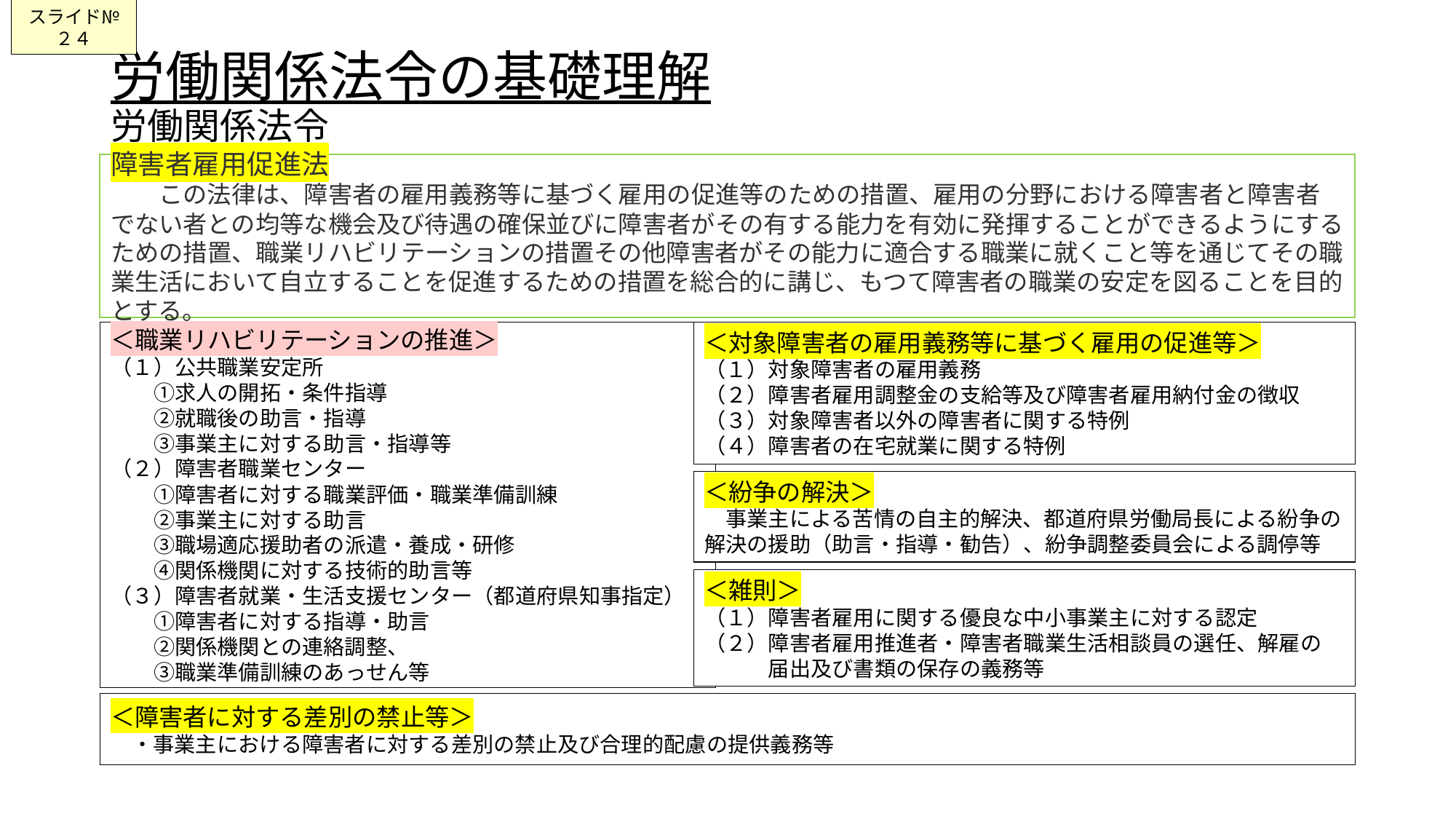

スライド№２４
# 労働関係法令の基礎理解 労働関係法令
障害者雇用促進法
　　この法律は、障害者の雇用義務等に基づく雇用の促進等のための措置、雇用の分野における障害者と障害者でない者との均等な機会及び待遇の確保並びに障害者がその有する能力を有効に発揮することができるようにするための措置、職業リハビリテーションの措置その他障害者がその能力に適合する職業に就くこと等を通じてその職業生活において自立することを促進するための措置を総合的に講じ、もつて障害者の職業の安定を図ることを目的とする。
＜職業リハビリテーションの推進＞
（１）公共職業安定所
　　①求人の開拓・条件指導
　　②就職後の助言・指導
　　③事業主に対する助言・指導等
（２）障害者職業センター
　　①障害者に対する職業評価・職業準備訓練
　　②事業主に対する助言
　　③職場適応援助者の派遣・養成・研修
　　④関係機関に対する技術的助言等
（３）障害者就業・生活支援センター（都道府県知事指定）
　　①障害者に対する指導・助言
　　②関係機関との連絡調整、
　　③職業準備訓練のあっせん等
＜対象障害者の雇用義務等に基づく雇用の促進等＞
（１）対象障害者の雇用義務
（２）障害者雇用調整金の支給等及び障害者雇用納付金の徴収
（３）対象障害者以外の障害者に関する特例
（４）障害者の在宅就業に関する特例
＜紛争の解決＞
　事業主による苦情の自主的解決、都道府県労働局長による紛争の解決の援助（助言・指導・勧告）、紛争調整委員会による調停等
＜雑則＞
（１）障害者雇用に関する優良な中小事業主に対する認定
（２）障害者雇用推進者・障害者職業生活相談員の選任、解雇の
　　　届出及び書類の保存の義務等
＜障害者に対する差別の禁止等＞
　・事業主における障害者に対する差別の禁止及び合理的配慮の提供義務等